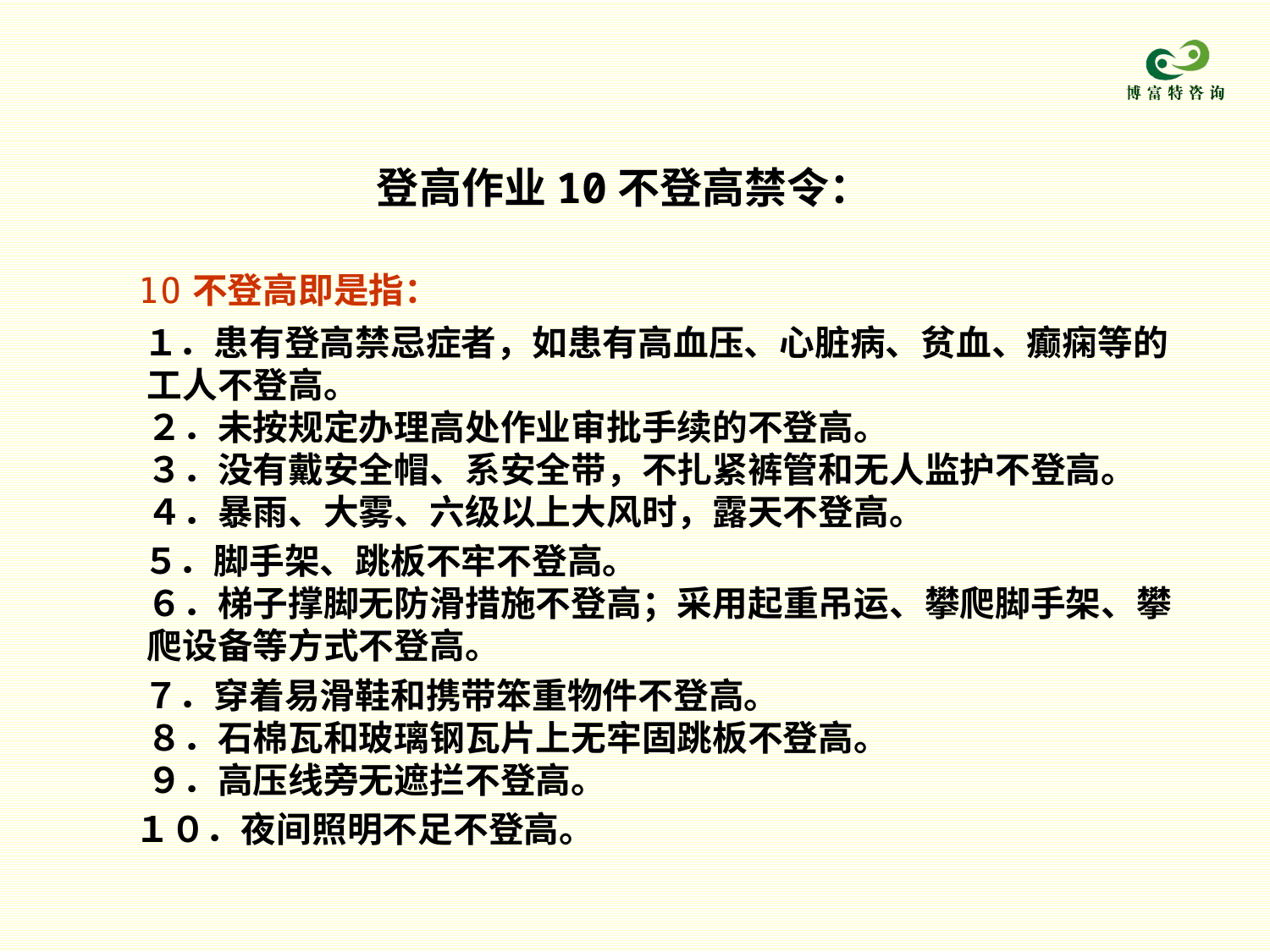

登高作业10不登高禁令：
       10不登高即是指：
         １．患有登高禁忌症者，如患有高血压、心脏病、贫血、癫痫等的工人不登高。
２．未按规定办理高处作业审批手续的不登高。
３．没有戴安全帽、系安全带，不扎紧裤管和无人监护不登高。
４．暴雨、大雾、六级以上大风时，露天不登高。
         ５．脚手架、跳板不牢不登高。
６．梯子撑脚无防滑措施不登高；采用起重吊运、攀爬脚手架、攀爬设备等方式不登高。
         ７．穿着易滑鞋和携带笨重物件不登高。
８．石棉瓦和玻璃钢瓦片上无牢固跳板不登高。
９．高压线旁无遮拦不登高。
        １０．夜间照明不足不登高。